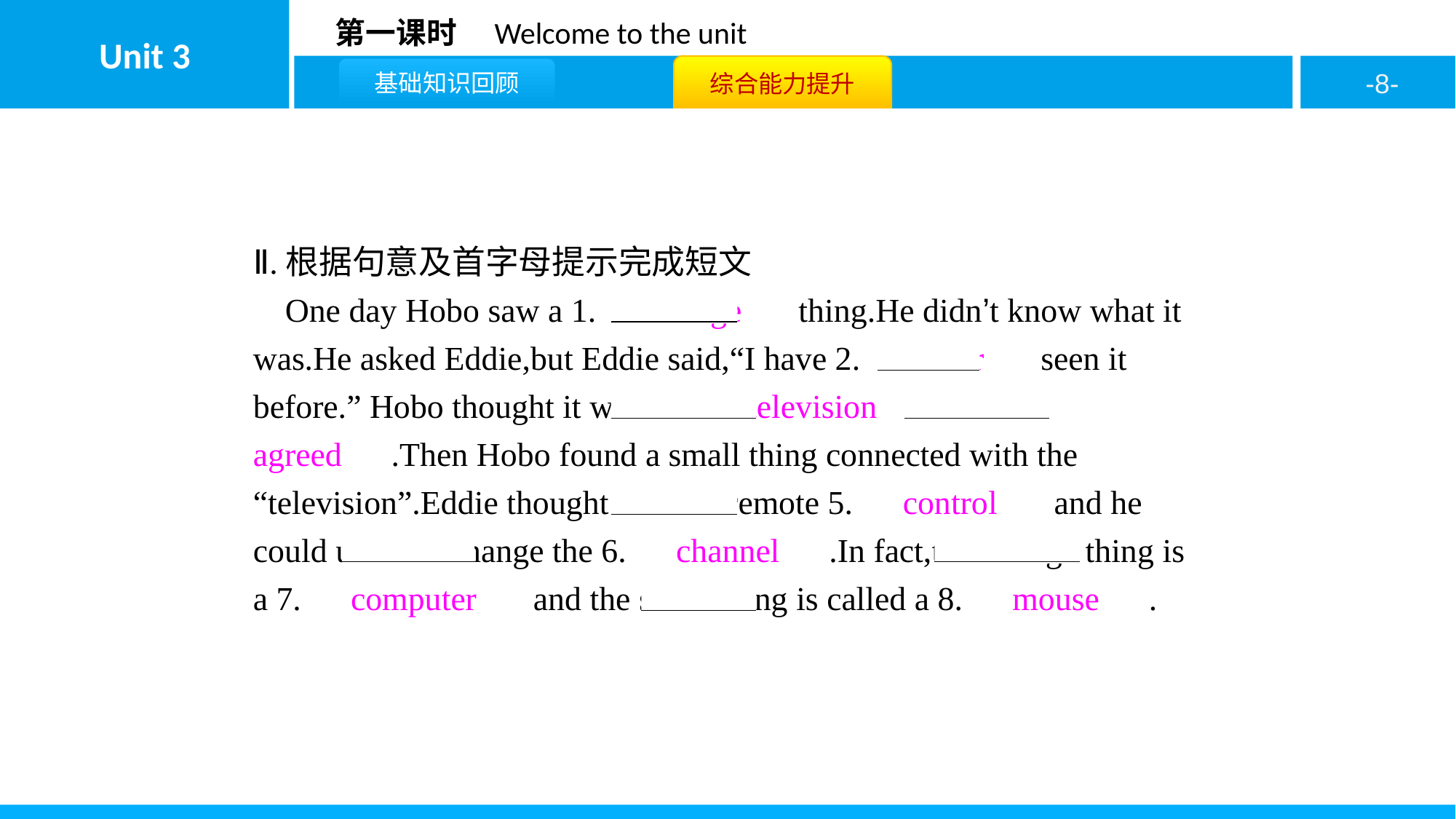

Ⅱ.根据句意及首字母提示完成短文
One day Hobo saw a 1.　strange　 thing.He didn’t know what it was.He asked Eddie,but Eddie said,“I have 2.　never　 seen it before.” Hobo thought it was a 3.　television　.Eddie 4.　agreed　.Then Hobo found a small thing connected with the “television”.Eddie thought it was a remote 5.　control　 and he could use it to change the 6.　channel　.In fact,the strange thing is a 7.　computer　 and the small thing is called a 8.　mouse　.